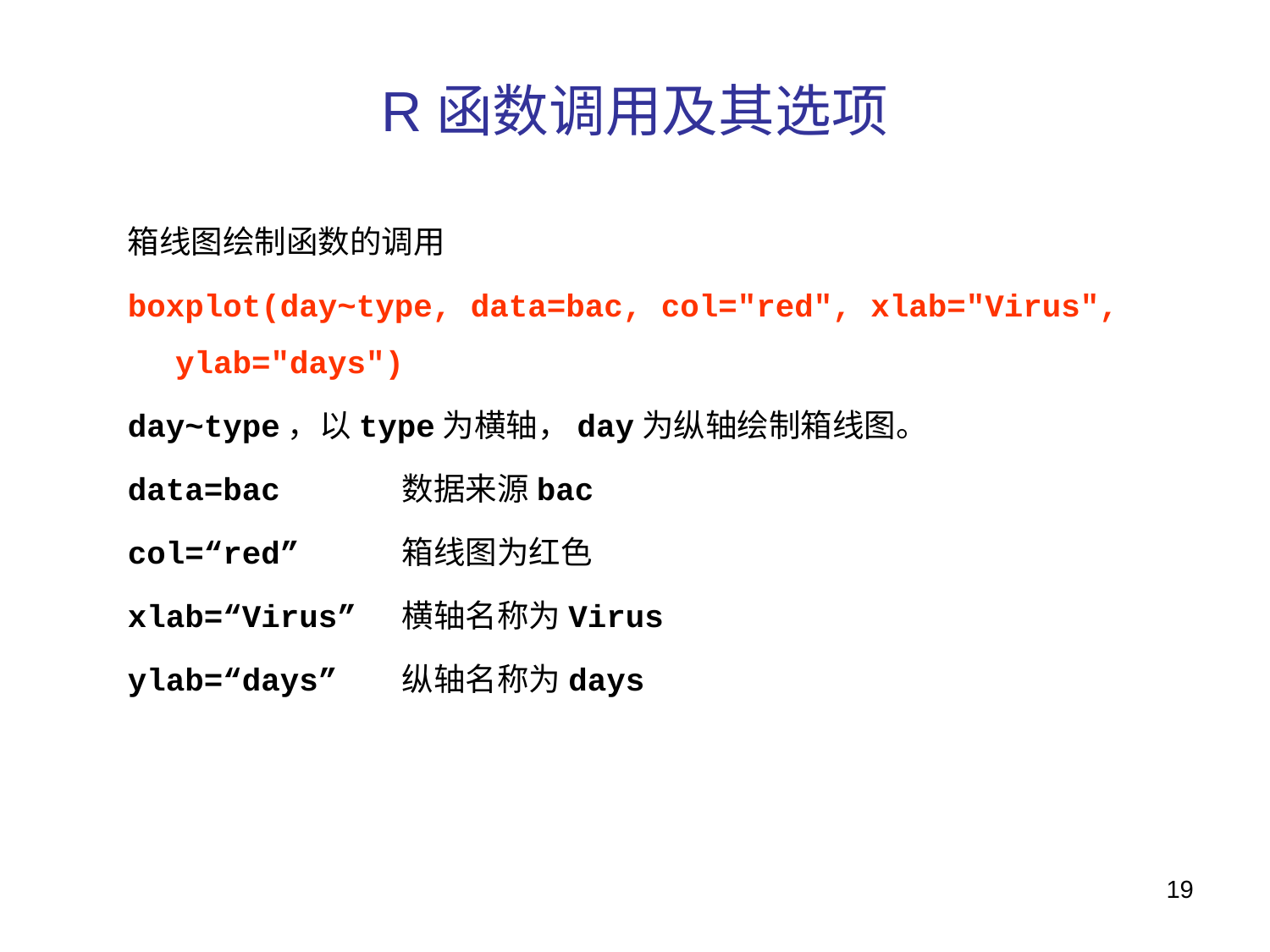

# R函数调用及其选项
箱线图绘制函数的调用
boxplot(day~type, data=bac, col="red", xlab="Virus", ylab="days")
day~type，以type为横轴，day为纵轴绘制箱线图。
data=bac      数据来源bac
col=“red”     箱线图为红色
xlab=“Virus”  横轴名称为Virus
ylab=“days”   纵轴名称为days
19